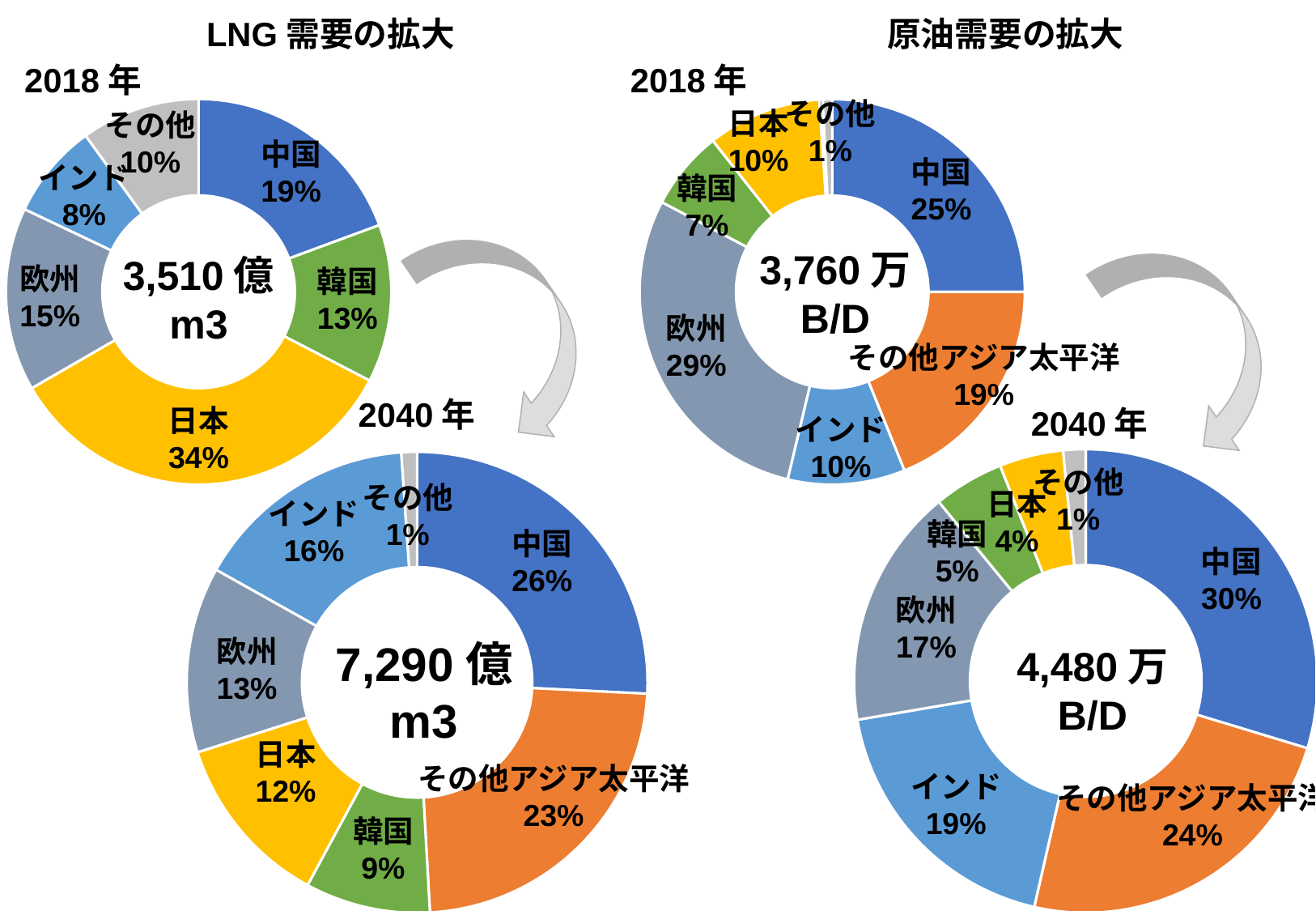

LNG需要の拡大
原油需要の拡大
2018年
2018年

### Chart

| Category |  |
|---|---|
| 中国 | 0.19373219373219372 |
| 韓国 | 0.13247863247863248 |
| 日本 | 0.34045584045584043 |
| 欧州 | 0.15384615384615385 |
| インド | 0.07977207977207977 |
| その他 | 0.09971509971509972 |
その他
10%
中国
19%
インド
8%
3,510億
m3
欧州
15%
韓国
13%
日本
34%

### Chart

| Category |  |
|---|---|
| 中国 | 0.25 |
| その他アジア | 0.18882978723404256 |
| インド | 0.09840425531914894 |
| EU | 0.2898936170212766 |
| 韓国 | 0.06648936170212766 |
| 日本 | 0.09574468085106383 |
| 北米 | 0.0026595744680851063 |
| その他 | 0.007978723404255319 |
その他
1%
中国
25%
韓国
7%
3,760万
B/D
欧州
29%
その他アジア太平洋
19%
インド
10%
日本
10%

2040年
2040年

### Chart

| Category |  |
|---|---|
| 中国 | 0.296875 |
| その他アジア | 0.23883928571428573 |
| インド | 0.1875 |
| EU | 0.16741071428571427 |
| 韓国 | 0.049107142857142856 |
| 日本 | 0.044642857142857144 |
| その他 | 0.015625 |
その他
1%
韓国
5%
中国
30%
欧州
17%
4,480万
B/D
インド
19%
その他アジア太平洋
24%
日本
4%

### Chart

| Category |  |
|---|---|
| 中国 | 0.2578875171467764 |
| その他アジア | 0.23319615912208505 |
| 韓国 | 0.0877914951989026 |
| 日本 | 0.12208504801097393 |
| 欧州 | 0.13031550068587106 |
| インド | 0.15775034293552812 |
| その他 | 0.010973936899862825 |
その他
1%
インド
16%
中国
26%
欧州
13%
7,290億
m3
その他アジア太平洋
23%
韓国
9%
日本
12%